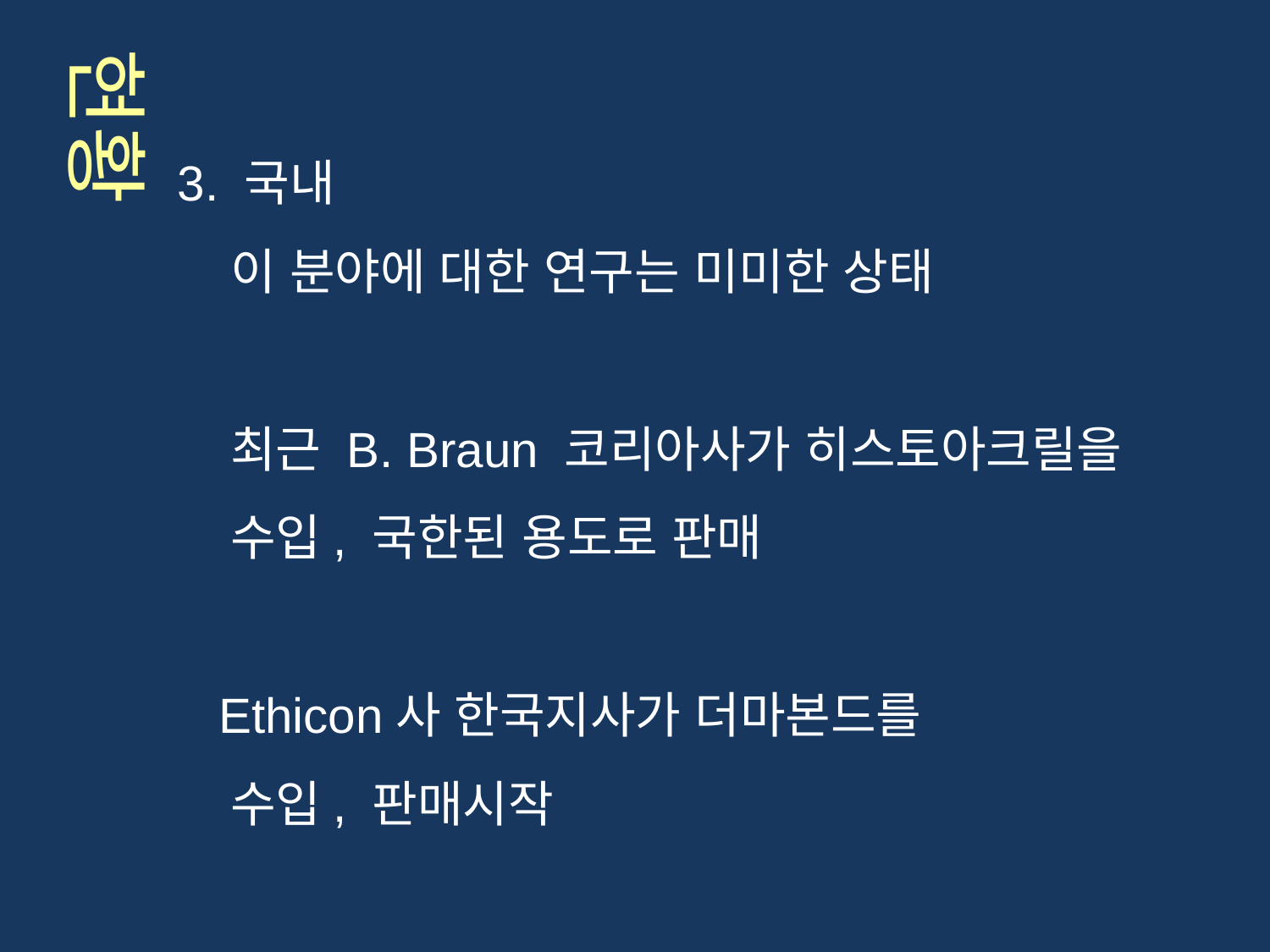

현황

3. 국내
   이 분야에 대한 연구는 미미한 상태

   최근 B. Braun 코리아사가 히스토아크릴을
   수입, 국한된 용도로 판매

   Ethicon사 한국지사가 더마본드를
   수입, 판매시작